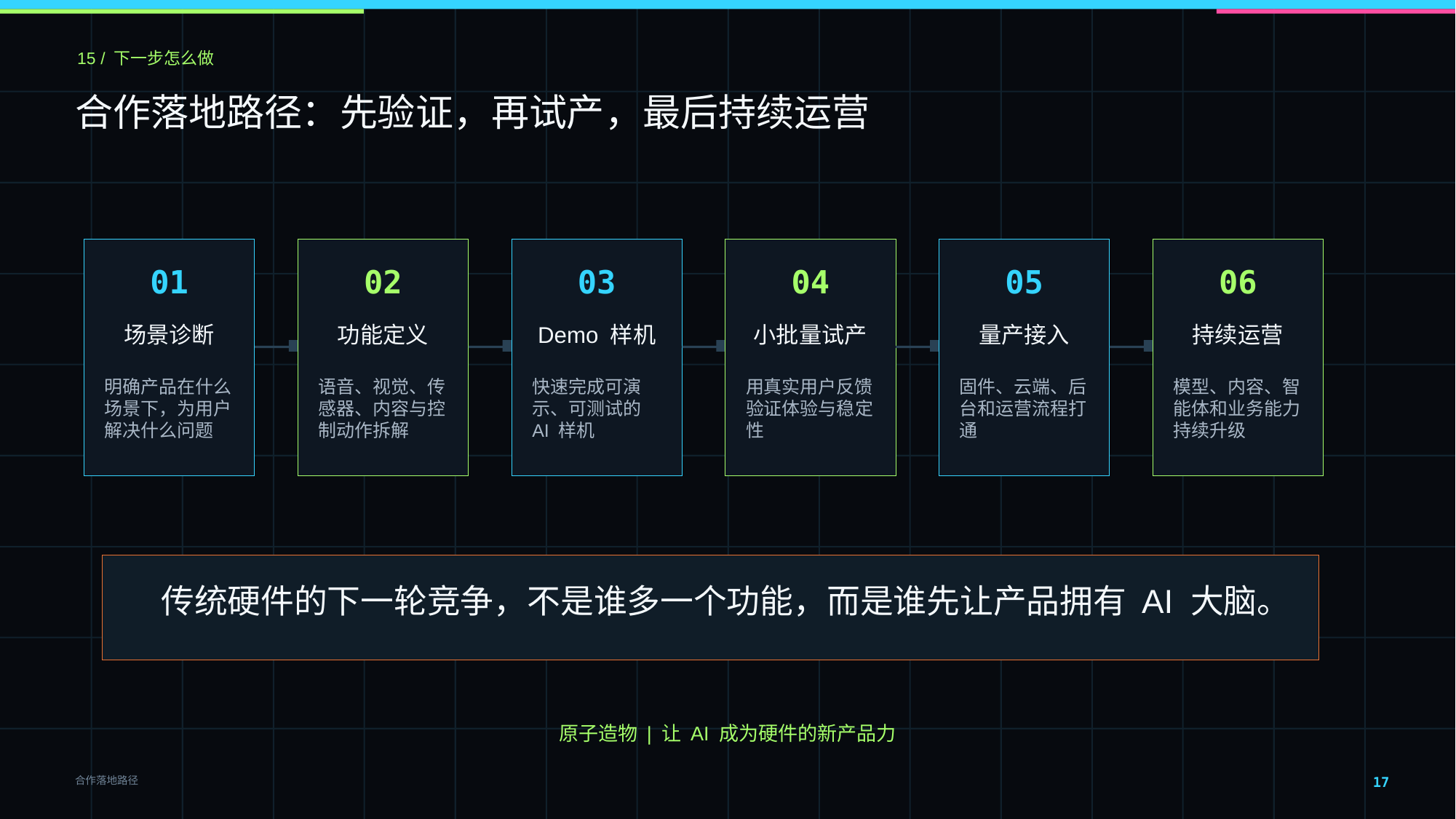

15 / 下一步怎么做

合作落地路径：先验证，再试产，最后持续运营

01

02

03

04

05

06

场景诊断

功能定义

Demo 样机

小批量试产

量产接入

持续运营

明确产品在什么场景下，为用户解决什么问题

语音、视觉、传感器、内容与控制动作拆解

快速完成可演示、可测试的 AI 样机

用真实用户反馈验证体验与稳定性

固件、云端、后台和运营流程打通

模型、内容、智能体和业务能力持续升级

传统硬件的下一轮竞争，不是谁多一个功能，而是谁先让产品拥有 AI 大脑。

原子造物 | 让 AI 成为硬件的新产品力

合作落地路径

17